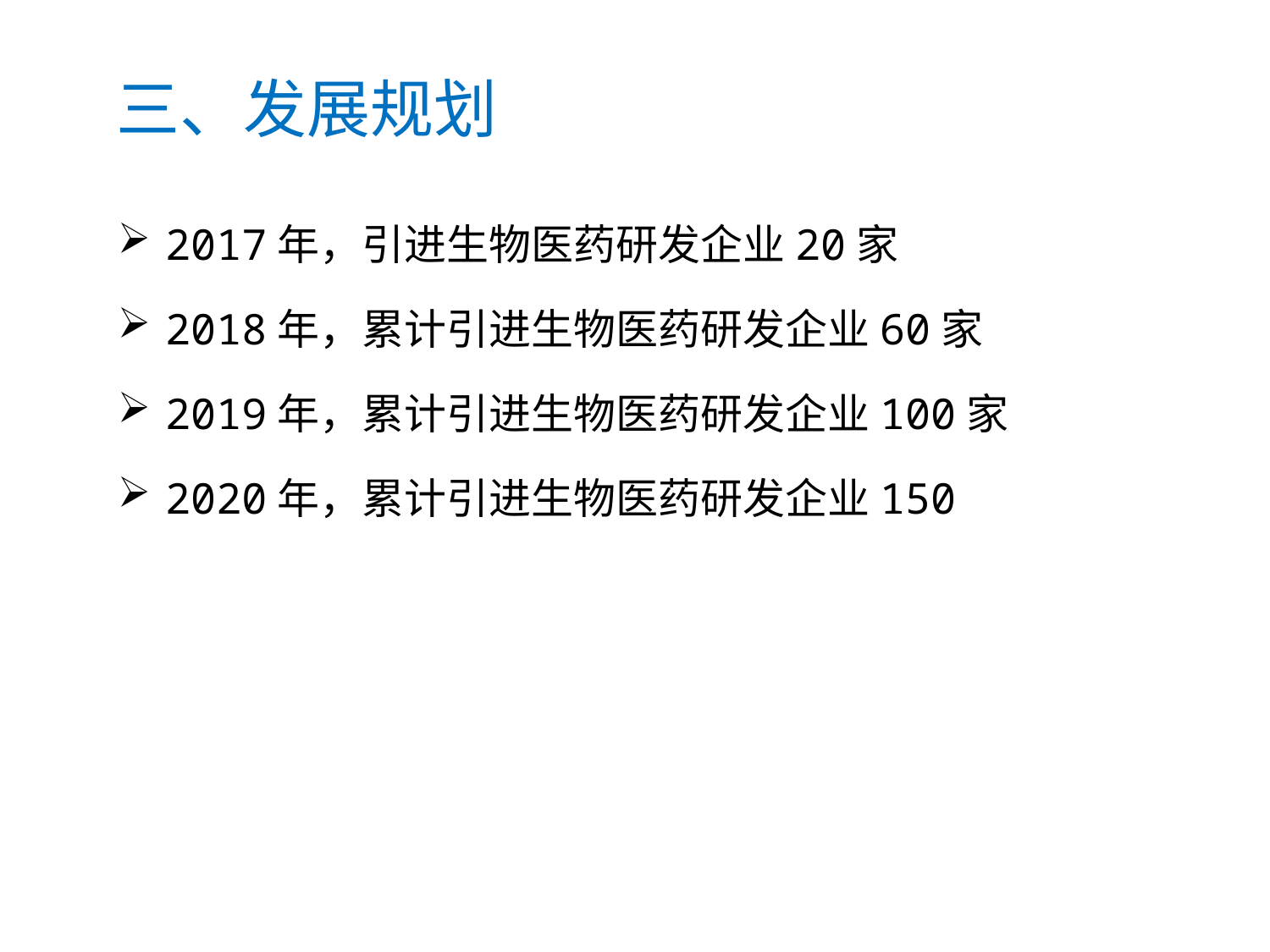

# 三、发展规划
2017年，引进生物医药研发企业20家
2018年，累计引进生物医药研发企业60家
2019年，累计引进生物医药研发企业100家
2020年，累计引进生物医药研发企业150